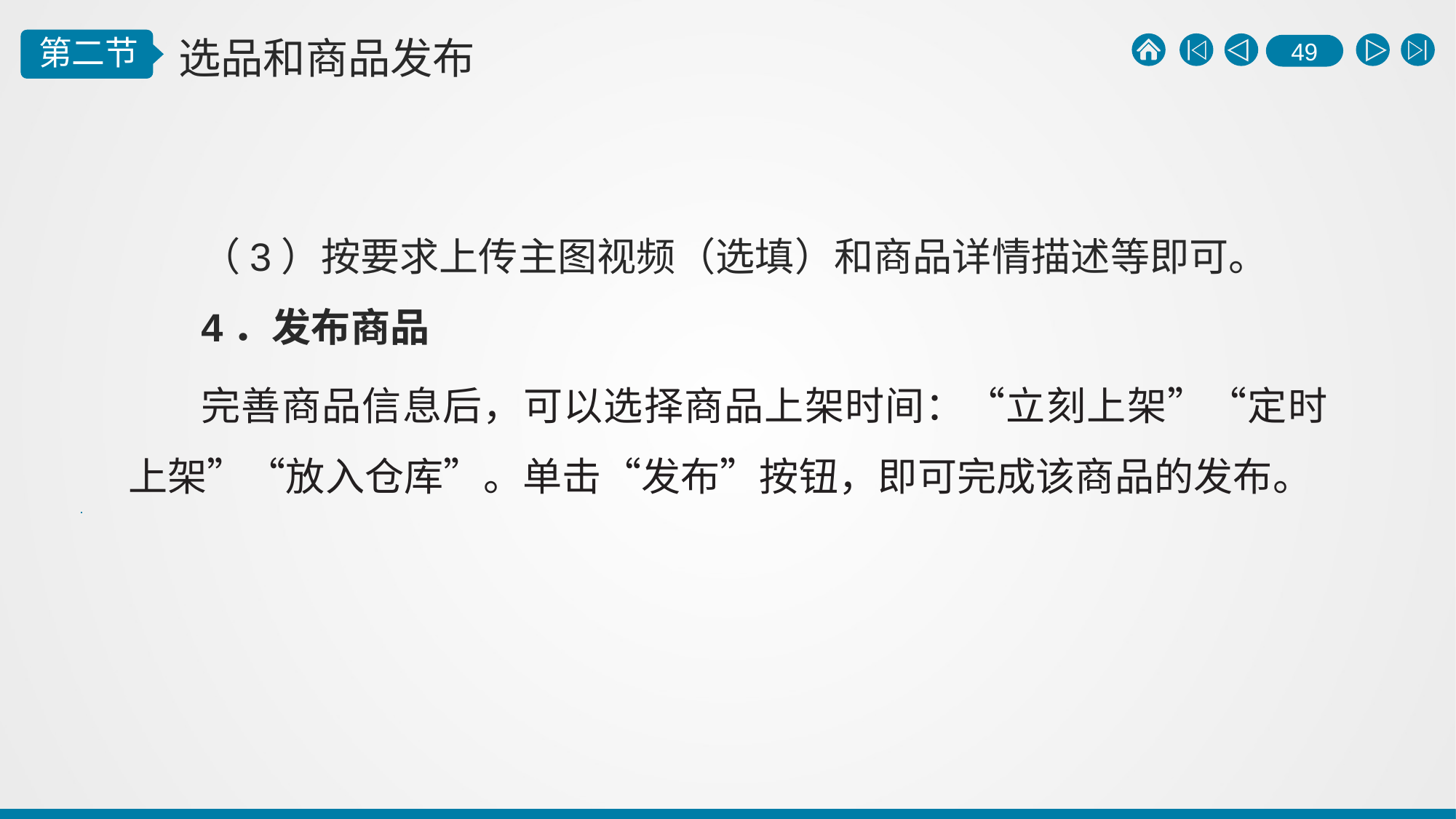

（3）按要求上传主图视频（选填）和商品详情描述等即可。
4．发布商品
完善商品信息后，可以选择商品上架时间：“立刻上架”“定时上架”“放入仓库”。单击“发布”按钮，即可完成该商品的发布。